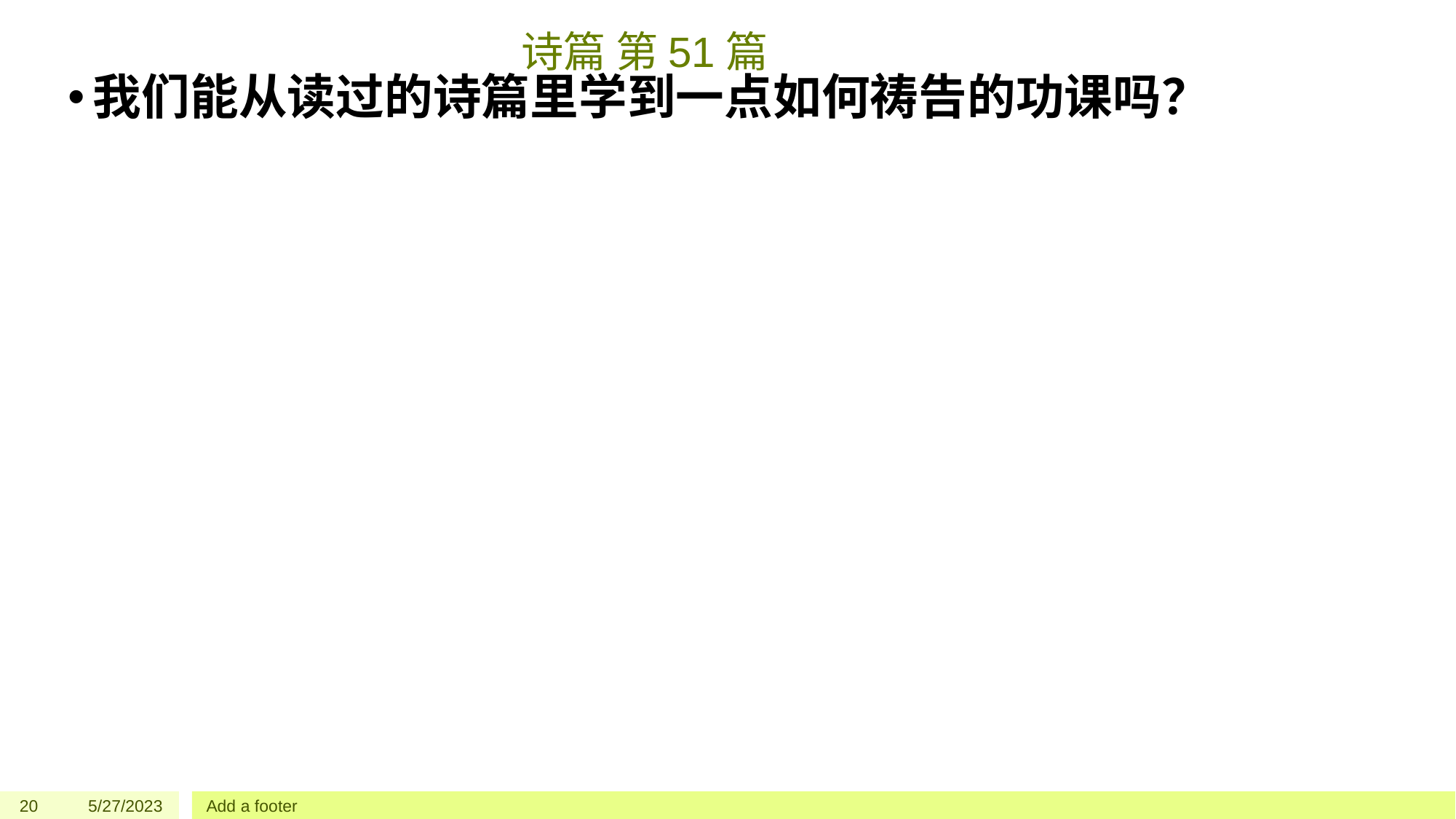

# 诗篇 第51篇
我们能从读过的诗篇里学到一点如何祷告的功课吗？

20
5/27/2023
Add a footer